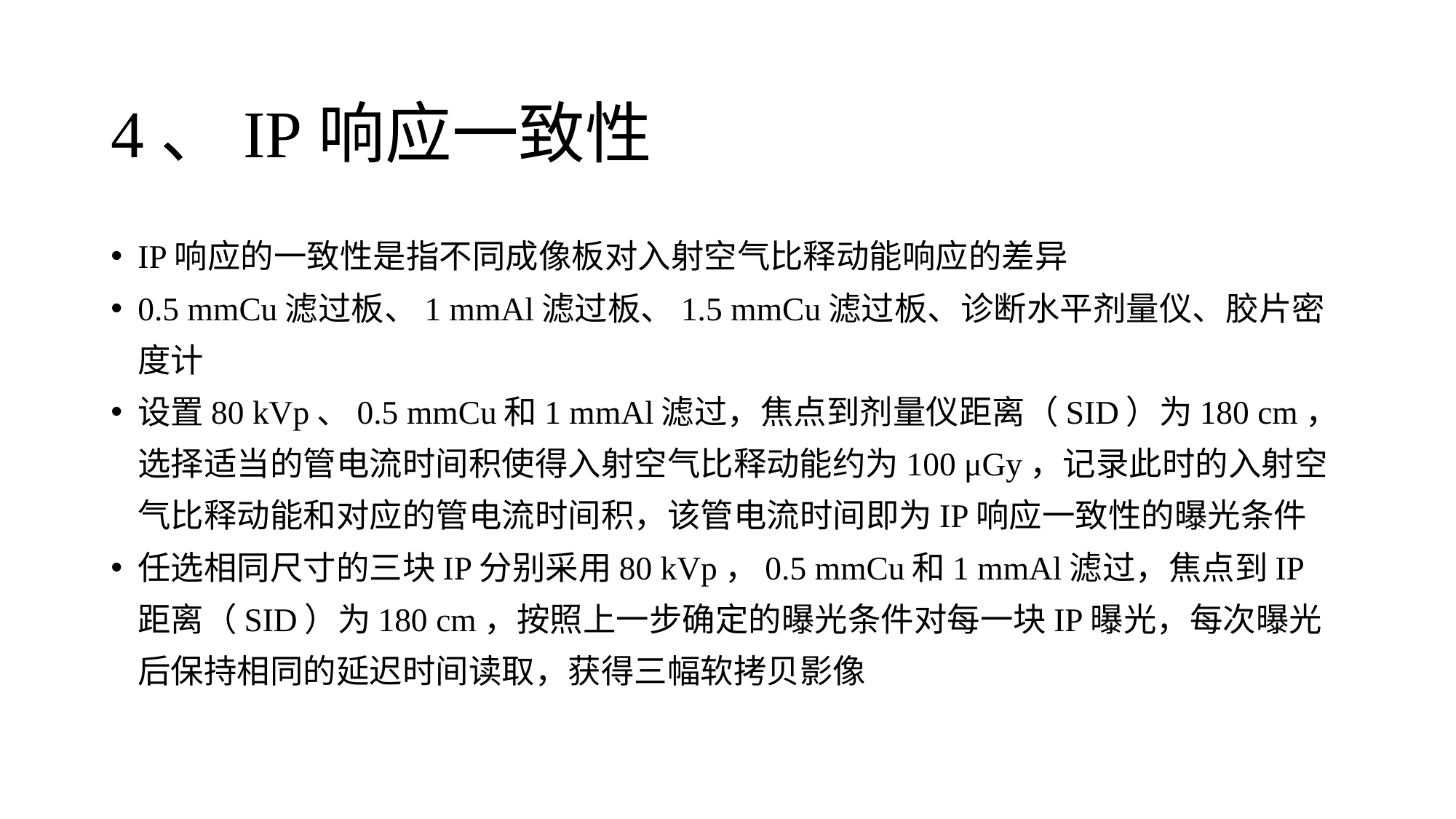

# 4、IP响应一致性
IP响应的一致性是指不同成像板对入射空气比释动能响应的差异
0.5 mmCu滤过板、1 mmAl滤过板、1.5 mmCu滤过板、诊断水平剂量仪、胶片密度计
设置80 kVp、0.5 mmCu和1 mmAl滤过，焦点到剂量仪距离（SID）为180 cm，选择适当的管电流时间积使得入射空气比释动能约为100 μGy，记录此时的入射空气比释动能和对应的管电流时间积，该管电流时间即为IP响应一致性的曝光条件
任选相同尺寸的三块IP分别采用80 kVp，0.5 mmCu和1 mmAl滤过，焦点到IP距离（SID）为180 cm，按照上一步确定的曝光条件对每一块IP曝光，每次曝光后保持相同的延迟时间读取，获得三幅软拷贝影像